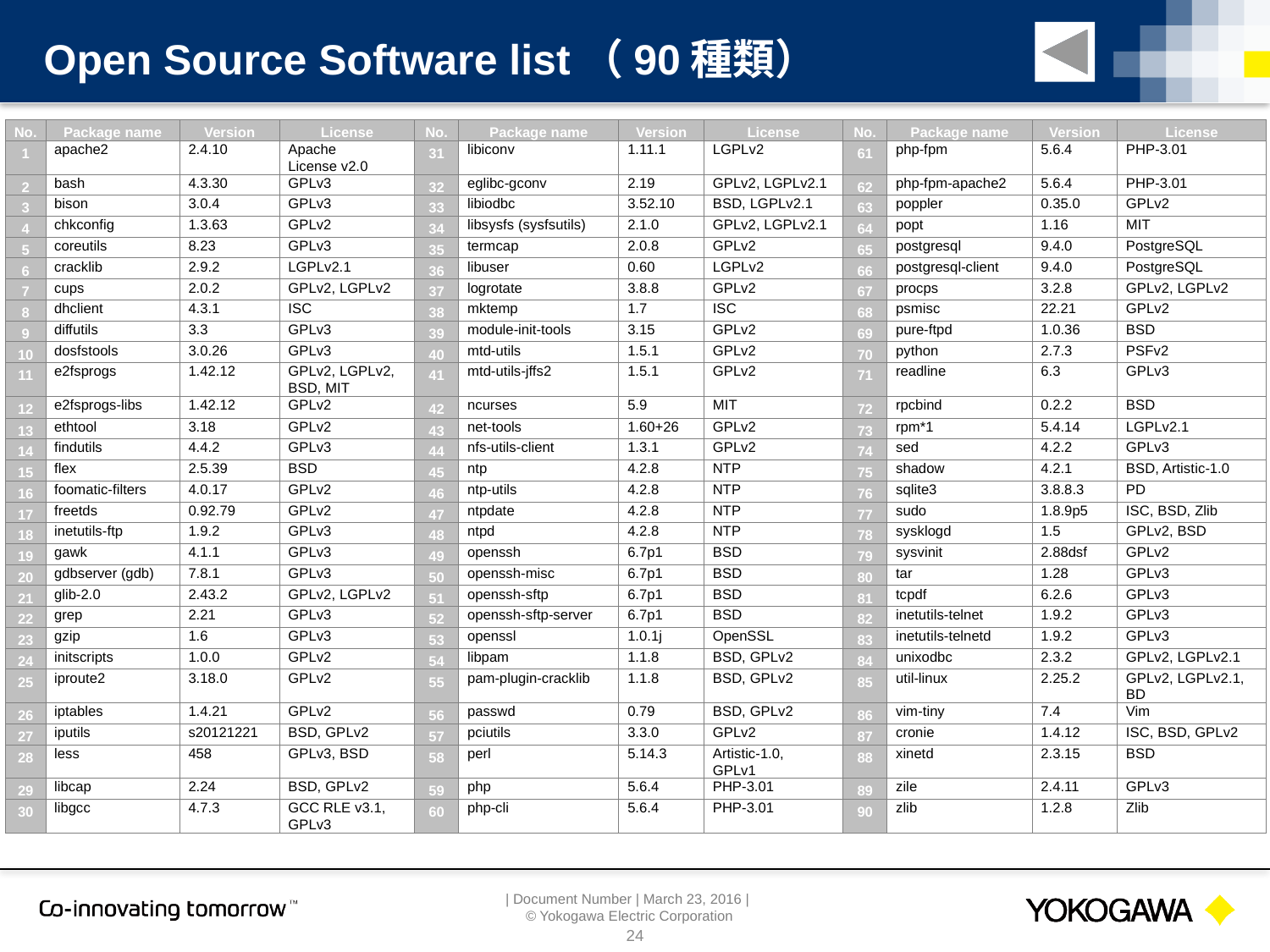

# Open Source Software list（90種類）
| No. | Package name | Version | License | No. | Package name | Version | License | No. | Package name | Version | License |
| --- | --- | --- | --- | --- | --- | --- | --- | --- | --- | --- | --- |
| 1 | apache2 | 2.4.10 | Apache License v2.0 | 31 | libiconv | 1.11.1 | LGPLv2 | 61 | php-fpm | 5.6.4 | PHP-3.01 |
| 2 | bash | 4.3.30 | GPLv3 | 32 | eglibc-gconv | 2.19 | GPLv2, LGPLv2.1 | 62 | php-fpm-apache2 | 5.6.4 | PHP-3.01 |
| 3 | bison | 3.0.4 | GPLv3 | 33 | libiodbc | 3.52.10 | BSD, LGPLv2.1 | 63 | poppler | 0.35.0 | GPLv2 |
| 4 | chkconfig | 1.3.63 | GPLv2 | 34 | libsysfs (sysfsutils) | 2.1.0 | GPLv2, LGPLv2.1 | 64 | popt | 1.16 | MIT |
| 5 | coreutils | 8.23 | GPLv3 | 35 | termcap | 2.0.8 | GPLv2 | 65 | postgresql | 9.4.0 | PostgreSQL |
| 6 | cracklib | 2.9.2 | LGPLv2.1 | 36 | libuser | 0.60 | LGPLv2 | 66 | postgresql-client | 9.4.0 | PostgreSQL |
| 7 | cups | 2.0.2 | GPLv2, LGPLv2 | 37 | logrotate | 3.8.8 | GPLv2 | 67 | procps | 3.2.8 | GPLv2, LGPLv2 |
| 8 | dhclient | 4.3.1 | ISC | 38 | mktemp | 1.7 | ISC | 68 | psmisc | 22.21 | GPLv2 |
| 9 | diffutils | 3.3 | GPLv3 | 39 | module-init-tools | 3.15 | GPLv2 | 69 | pure-ftpd | 1.0.36 | BSD |
| 10 | dosfstools | 3.0.26 | GPLv3 | 40 | mtd-utils | 1.5.1 | GPLv2 | 70 | python | 2.7.3 | PSFv2 |
| 11 | e2fsprogs | 1.42.12 | GPLv2, LGPLv2, BSD, MIT | 41 | mtd-utils-jffs2 | 1.5.1 | GPLv2 | 71 | readline | 6.3 | GPLv3 |
| 12 | e2fsprogs-libs | 1.42.12 | GPLv2 | 42 | ncurses | 5.9 | MIT | 72 | rpcbind | 0.2.2 | BSD |
| 13 | ethtool | 3.18 | GPLv2 | 43 | net-tools | 1.60+26 | GPLv2 | 73 | rpm\*1 | 5.4.14 | LGPLv2.1 |
| 14 | findutils | 4.4.2 | GPLv3 | 44 | nfs-utils-client | 1.3.1 | GPLv2 | 74 | sed | 4.2.2 | GPLv3 |
| 15 | flex | 2.5.39 | BSD | 45 | ntp | 4.2.8 | NTP | 75 | shadow | 4.2.1 | BSD, Artistic-1.0 |
| 16 | foomatic-filters | 4.0.17 | GPLv2 | 46 | ntp-utils | 4.2.8 | NTP | 76 | sqlite3 | 3.8.8.3 | PD |
| 17 | freetds | 0.92.79 | GPLv2 | 47 | ntpdate | 4.2.8 | NTP | 77 | sudo | 1.8.9p5 | ISC, BSD, Zlib |
| 18 | inetutils-ftp | 1.9.2 | GPLv3 | 48 | ntpd | 4.2.8 | NTP | 78 | sysklogd | 1.5 | GPLv2, BSD |
| 19 | gawk | 4.1.1 | GPLv3 | 49 | openssh | 6.7p1 | BSD | 79 | sysvinit | 2.88dsf | GPLv2 |
| 20 | gdbserver (gdb) | 7.8.1 | GPLv3 | 50 | openssh-misc | 6.7p1 | BSD | 80 | tar | 1.28 | GPLv3 |
| 21 | glib-2.0 | 2.43.2 | GPLv2, LGPLv2 | 51 | openssh-sftp | 6.7p1 | BSD | 81 | tcpdf | 6.2.6 | GPLv3 |
| 22 | grep | 2.21 | GPLv3 | 52 | openssh-sftp-server | 6.7p1 | BSD | 82 | inetutils-telnet | 1.9.2 | GPLv3 |
| 23 | gzip | 1.6 | GPLv3 | 53 | openssl | 1.0.1j | OpenSSL | 83 | inetutils-telnetd | 1.9.2 | GPLv3 |
| 24 | initscripts | 1.0.0 | GPLv2 | 54 | libpam | 1.1.8 | BSD, GPLv2 | 84 | unixodbc | 2.3.2 | GPLv2, LGPLv2.1 |
| 25 | iproute2 | 3.18.0 | GPLv2 | 55 | pam-plugin-cracklib | 1.1.8 | BSD, GPLv2 | 85 | util-linux | 2.25.2 | GPLv2, LGPLv2.1, BD |
| 26 | iptables | 1.4.21 | GPLv2 | 56 | passwd | 0.79 | BSD, GPLv2 | 86 | vim-tiny | 7.4 | Vim |
| 27 | iputils | s20121221 | BSD, GPLv2 | 57 | pciutils | 3.3.0 | GPLv2 | 87 | cronie | 1.4.12 | ISC, BSD, GPLv2 |
| 28 | less | 458 | GPLv3, BSD | 58 | perl | 5.14.3 | Artistic-1.0, GPLv1 | 88 | xinetd | 2.3.15 | BSD |
| 29 | libcap | 2.24 | BSD, GPLv2 | 59 | php | 5.6.4 | PHP-3.01 | 89 | zile | 2.4.11 | GPLv3 |
| 30 | libgcc | 4.7.3 | GCC RLE v3.1, GPLv3 | 60 | php-cli | 5.6.4 | PHP-3.01 | 90 | zlib | 1.2.8 | Zlib |
24